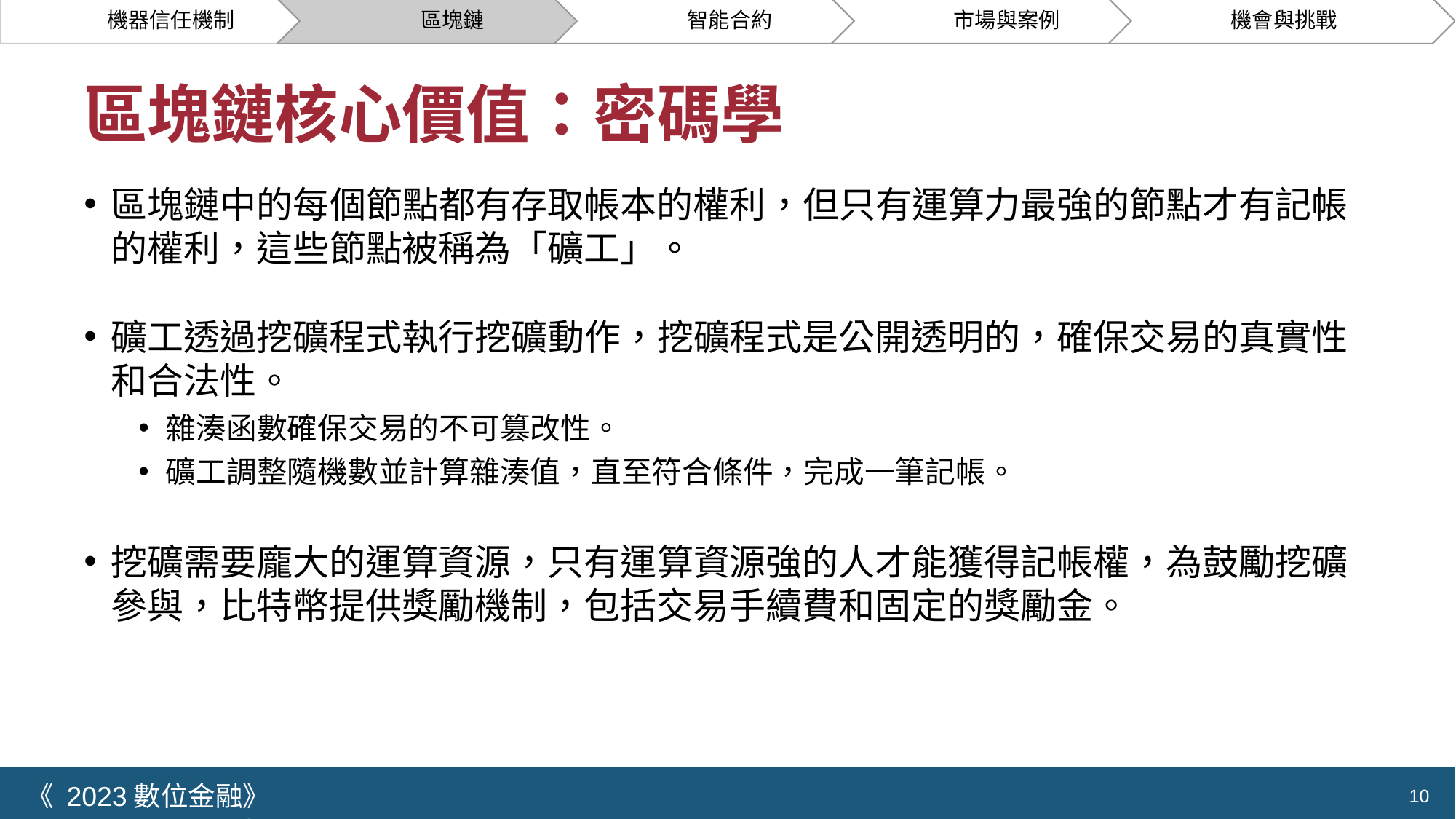

機器信任機制
區塊鏈
智能合約
市場與案例
機會與挑戰
# 區塊鏈核心價值：密碼學
區塊鏈中的每個節點都有存取帳本的權利，但只有運算力最強的節點才有記帳的權利，這些節點被稱為「礦工」。

礦工透過挖礦程式執行挖礦動作，挖礦程式是公開透明的，確保交易的真實性和合法性。
雜湊函數確保交易的不可篡改性。
礦工調整隨機數並計算雜湊值，直至符合條件，完成一筆記帳。

挖礦需要龐大的運算資源，只有運算資源強的人才能獲得記帳權，為鼓勵挖礦參與，比特幣提供獎勵機制，包括交易手續費和固定的獎勵金。
《 2023數位金融》                                                                                                                                            	NYCU.IIM.IEBI Lab
10